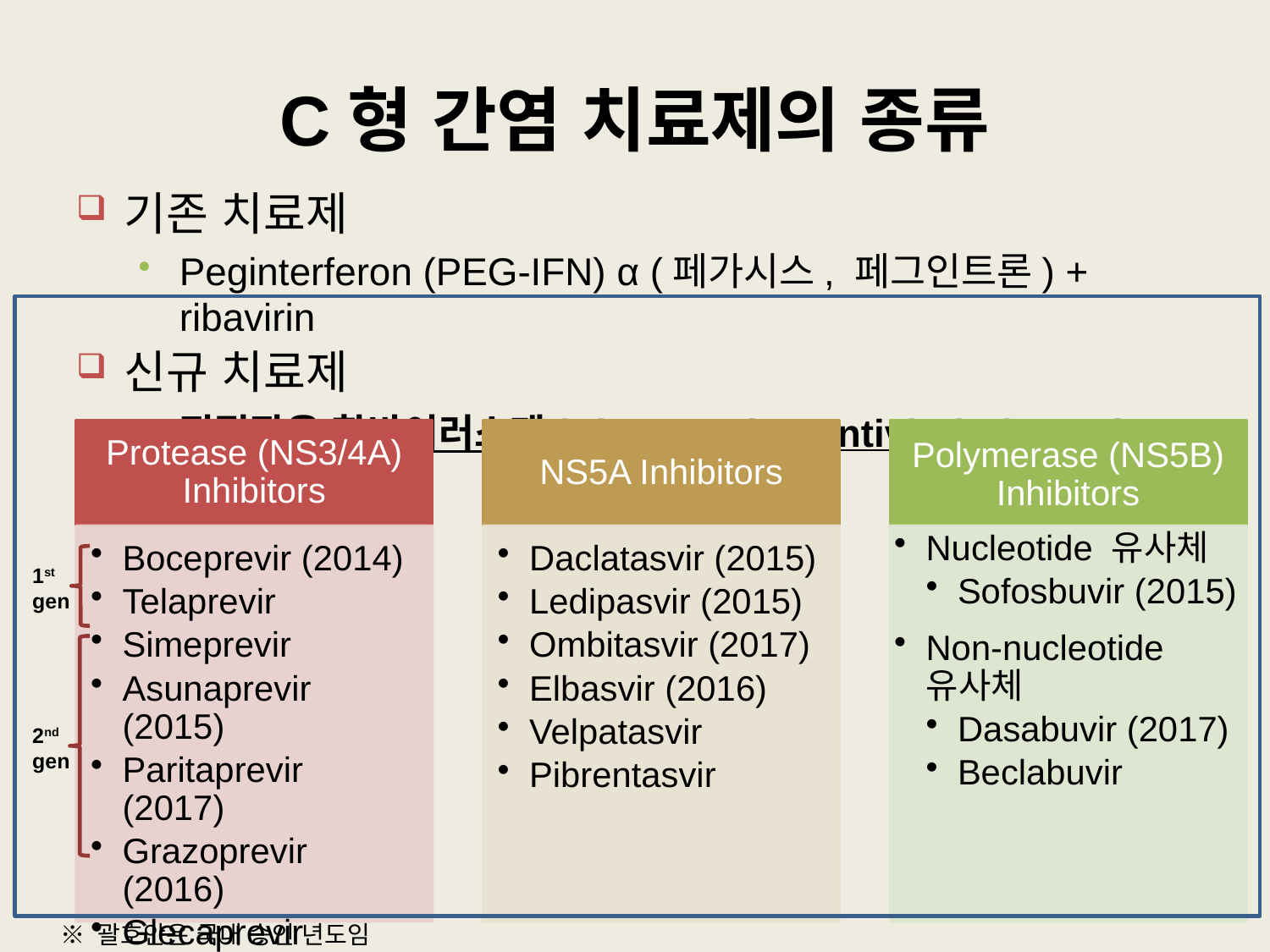

# C형 간염 치료제의 종류
기존 치료제
Peginterferon (PEG-IFN) α (페가시스, 페그인트론) + ribavirin
신규 치료제
직접작용 항바이러스제(Direct-acting antivirals (DAAs)

Protease (NS3/4A) Inhibitors
Boceprevir (2014)
Telaprevir
Simeprevir
Asunaprevir (2015)
Paritaprevir (2017)
Grazoprevir (2016)
Glecaprevir

NS5A Inhibitors
Daclatasvir (2015)
Ledipasvir (2015)
Ombitasvir (2017)
Elbasvir (2016)
Velpatasvir
Pibrentasvir
Polymerase (NS5B)
Inhibitors
Nucleotide 유사체
Sofosbuvir (2015)

Non-nucleotide        유사체
Dasabuvir (2017)
Beclabuvir

1st  gen

2nd gen
※ 괄호안은 국내 승인 년도임